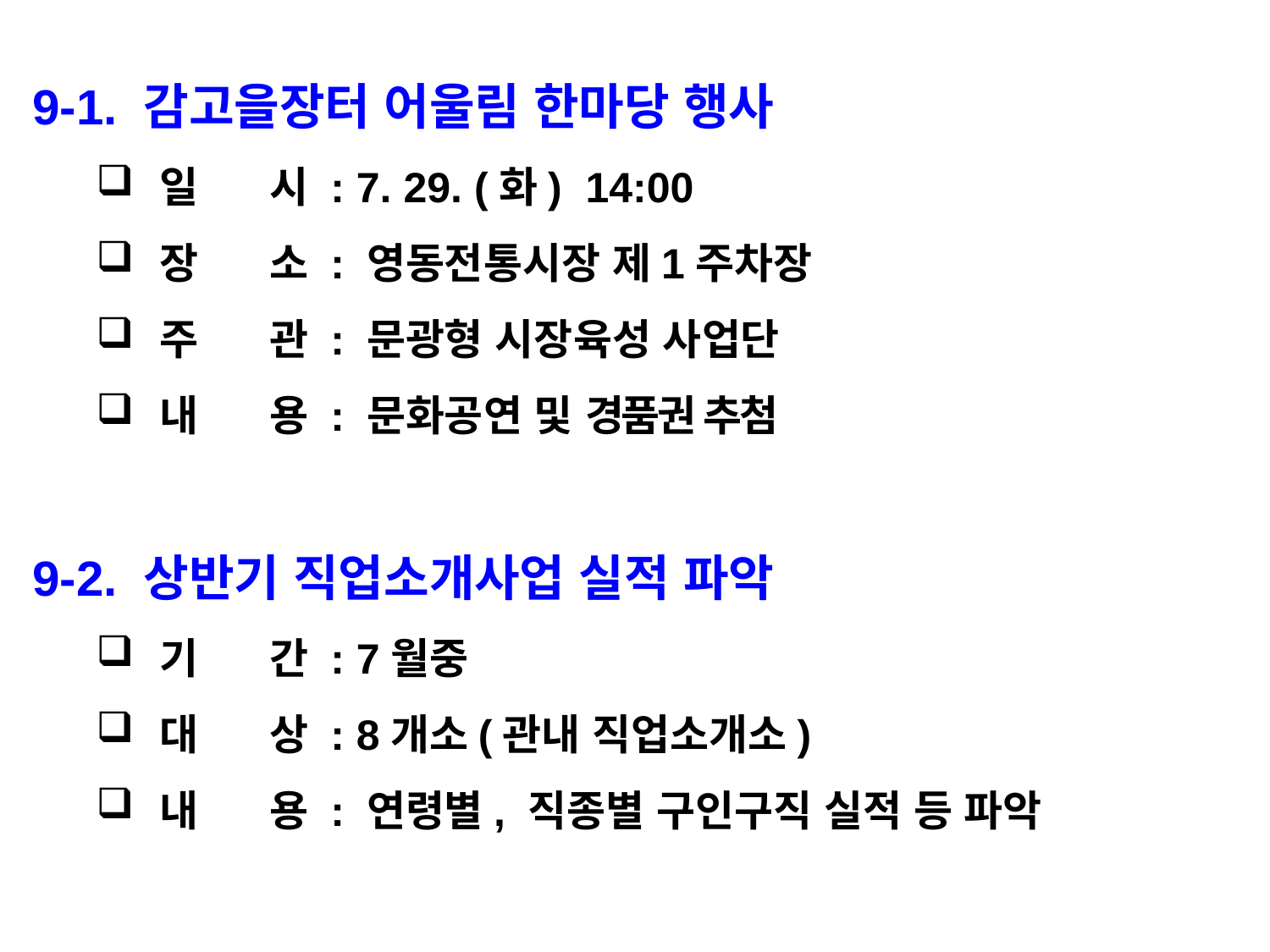

9-1. 감고을장터 어울림 한마당 행사
일      시 : 7. 29. (화)  14:00
장      소 : 영동전통시장 제1주차장
주      관 : 문광형 시장육성 사업단
내      용 : 문화공연 및 경품권 추첨

9-2. 상반기 직업소개사업 실적 파악
기      간 : 7월중
대      상 : 8개소(관내 직업소개소)
내      용 : 연령별, 직종별 구인구직 실적 등 파악